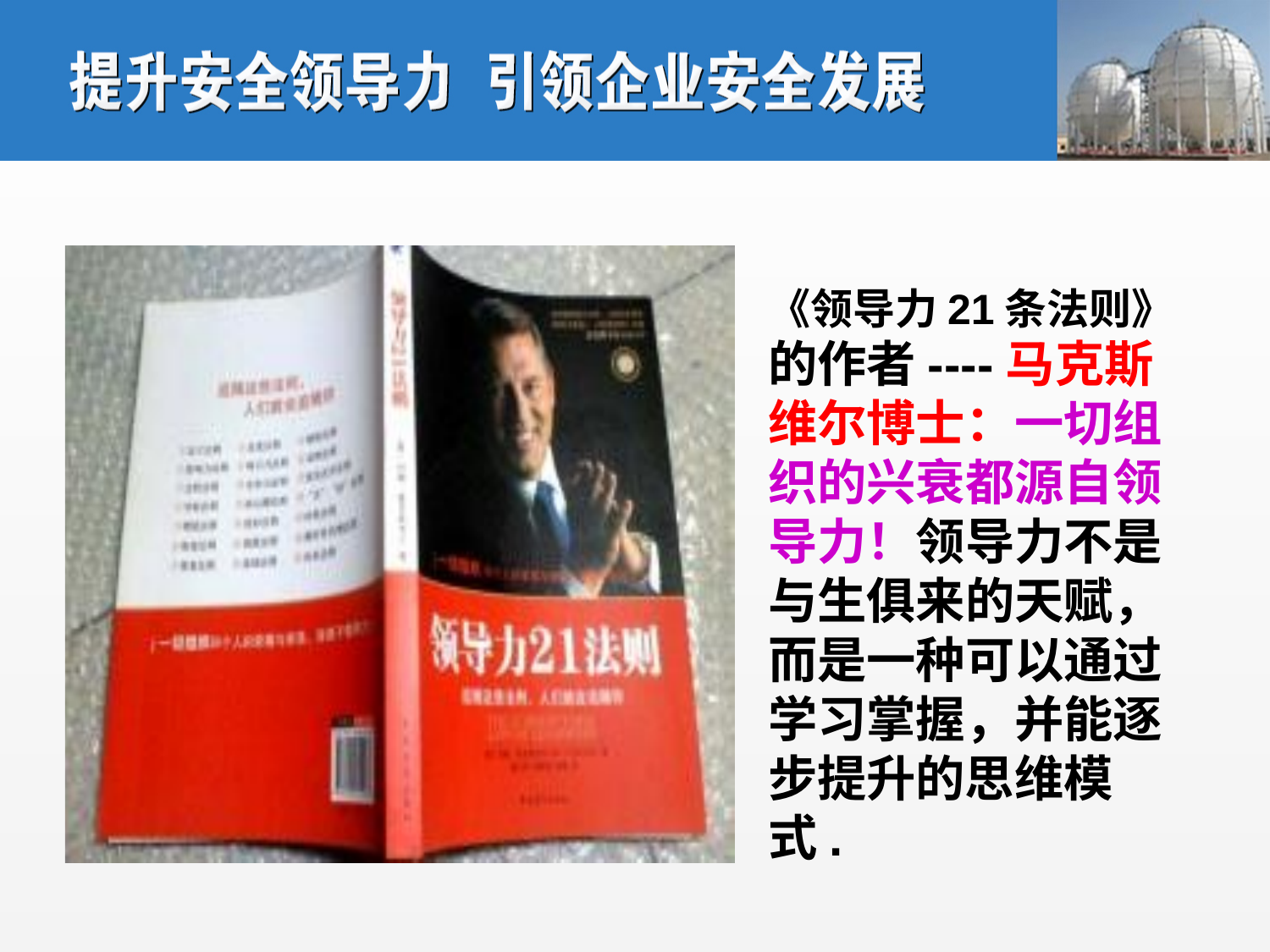

《领导力21条法则》的作者----马克斯维尔博士：一切组织的兴衰都源自领导力！领导力不是与生俱来的天赋，而是一种可以通过学习掌握，并能逐步提升的思维模式.
44